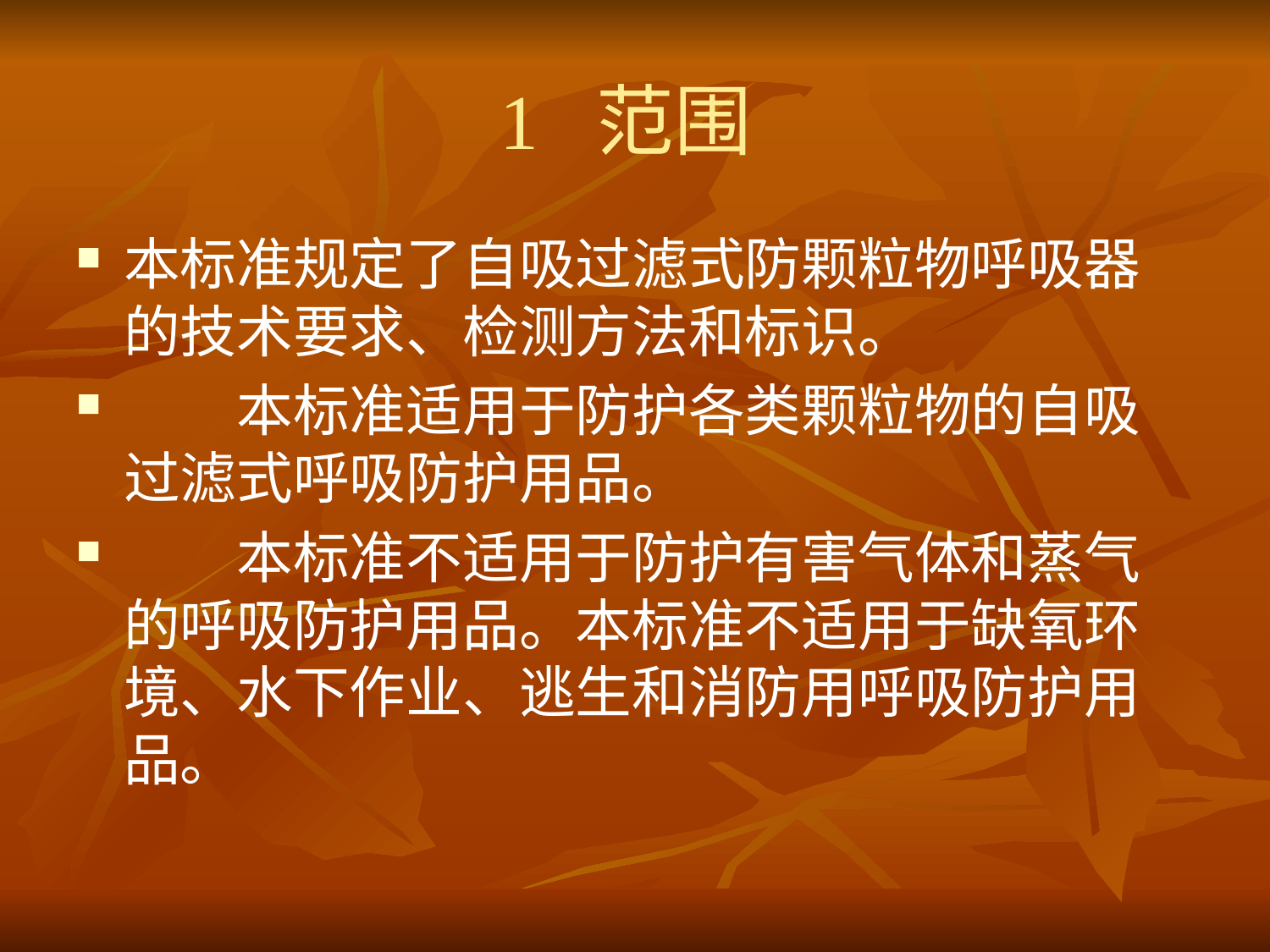

# 1  范围
本标准规定了自吸过滤式防颗粒物呼吸器的技术要求、检测方法和标识。
　　本标准适用于防护各类颗粒物的自吸过滤式呼吸防护用品。
　　本标准不适用于防护有害气体和蒸气的呼吸防护用品。本标准不适用于缺氧环境、水下作业、逃生和消防用呼吸防护用品。